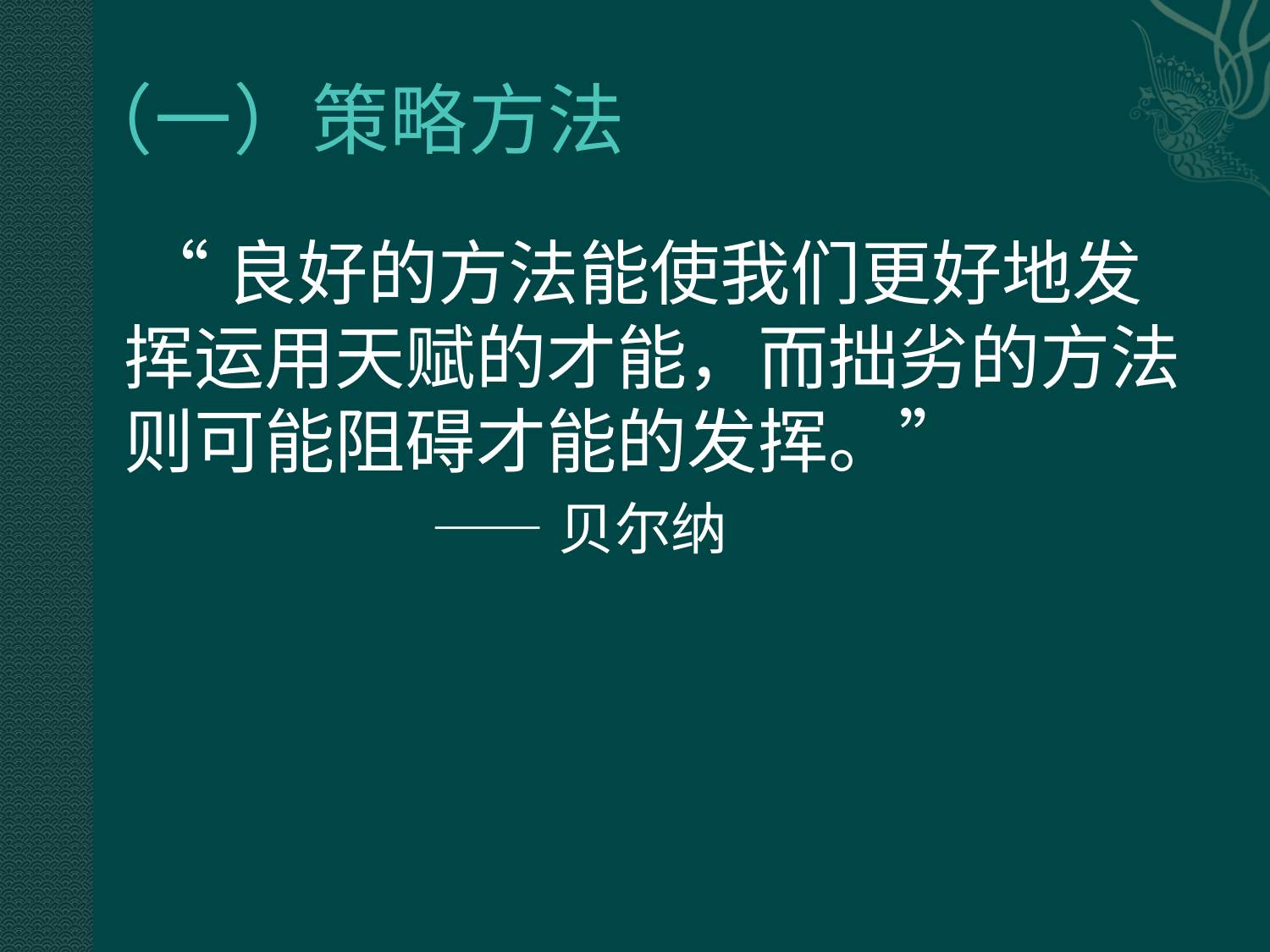

# （一）策略方法
    “良好的方法能使我们更好地发挥运用天赋的才能，而拙劣的方法则可能阻碍才能的发挥。”
                            ——贝尔纳